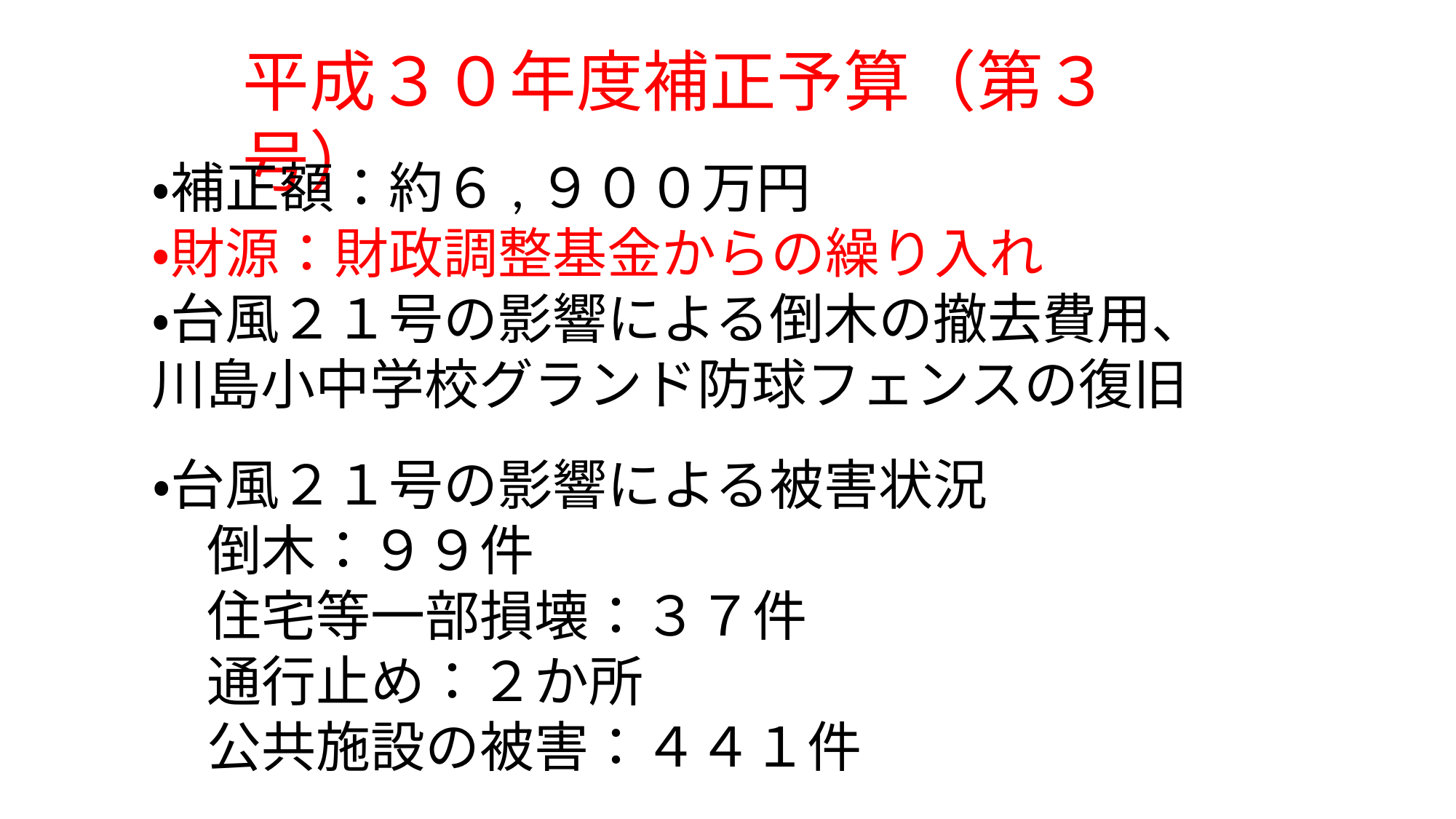

平成３０年度補正予算（第３号）
・補正額：約６,９００万円
・財源：財政調整基金からの繰り入れ
・台風２１号の影響による倒木の撤去費用、
川島小中学校グランド防球フェンスの復旧
・台風２１号の影響による被害状況
　倒木：９９件
　住宅等一部損壊：３７件
　通行止め：２か所
　公共施設の被害：４４１件